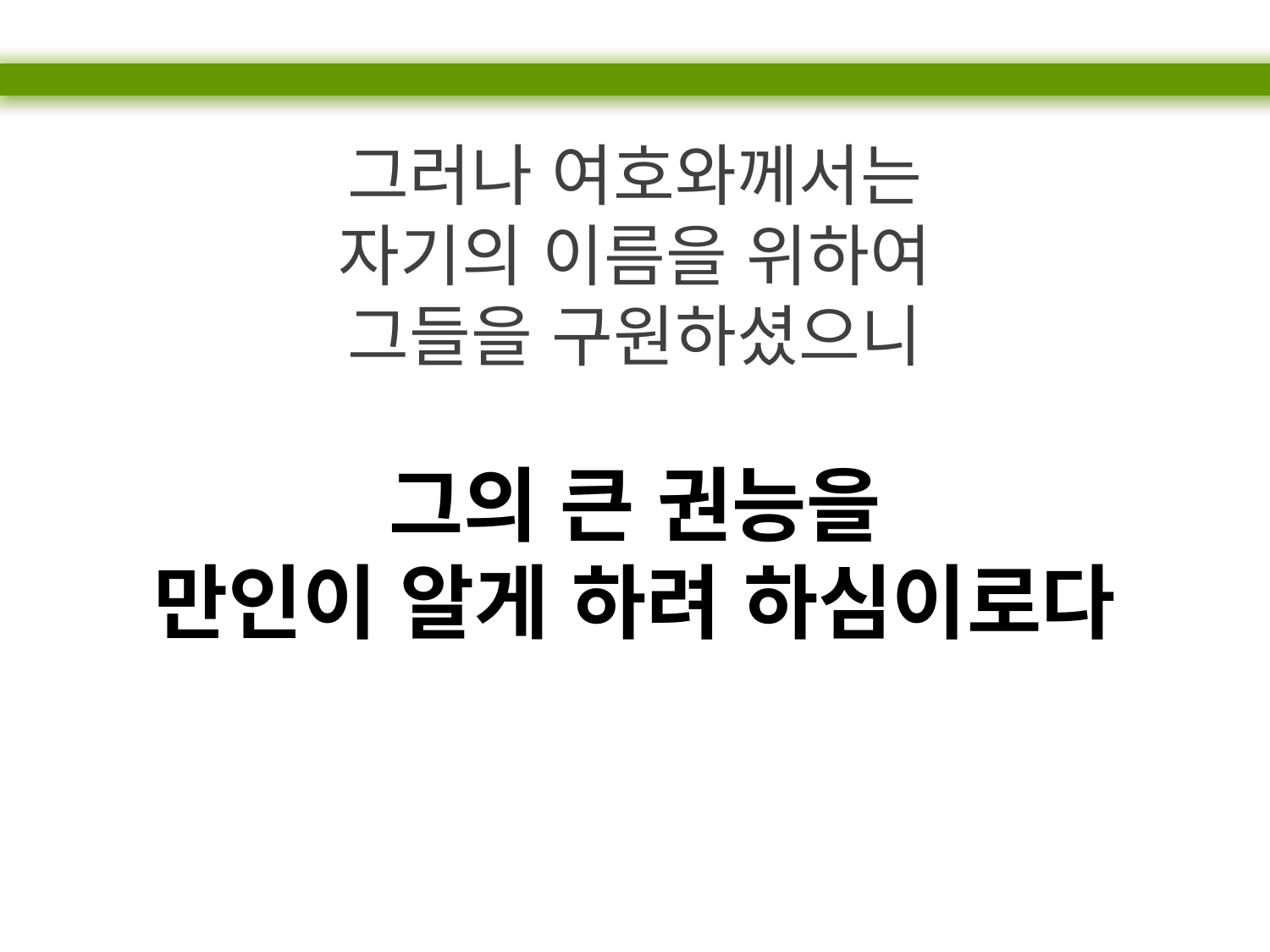

그러나 여호와께서는
자기의 이름을 위하여
그들을 구원하셨으니
그의 큰 권능을
만인이 알게 하려 하심이로다